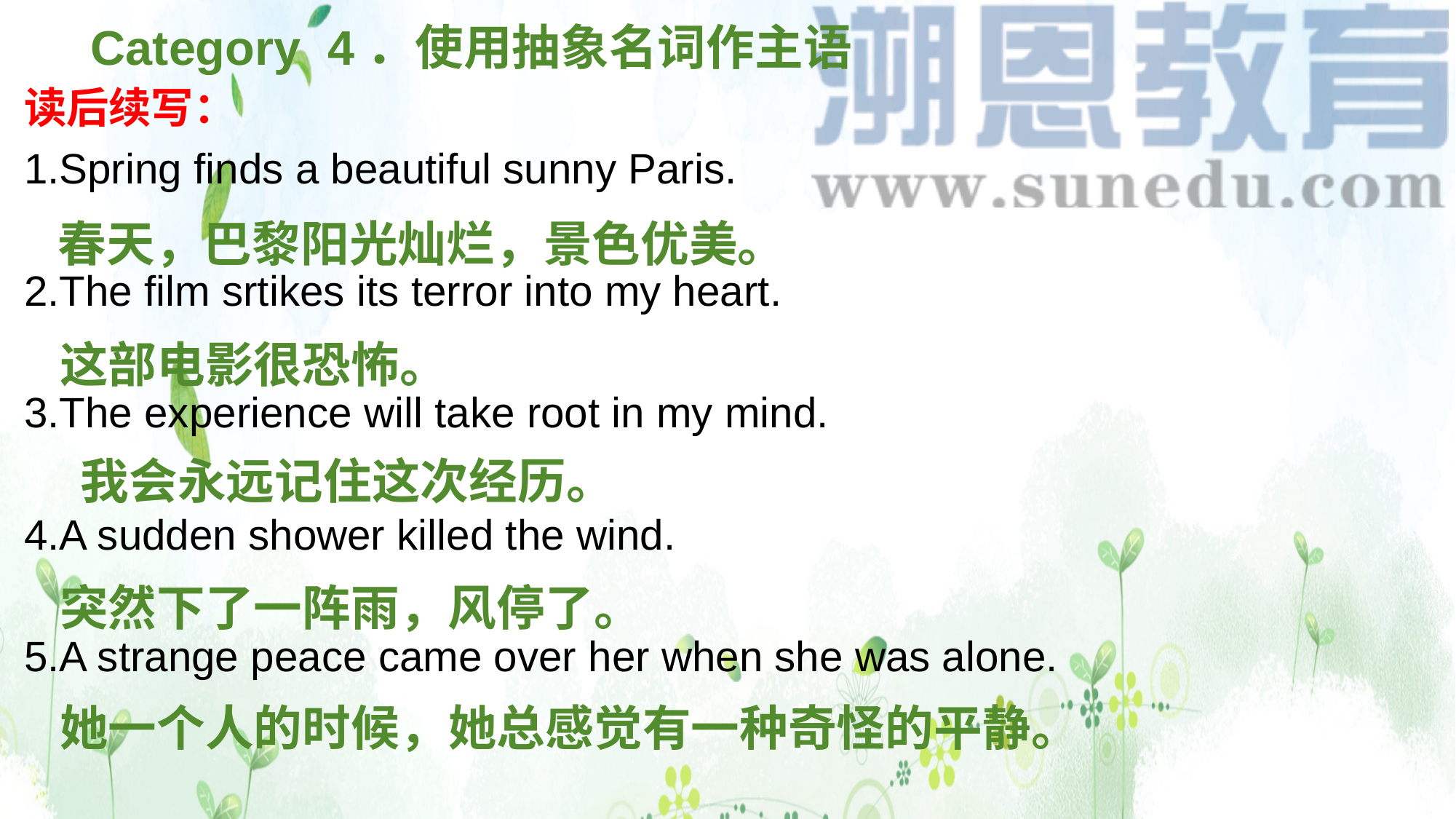

Category  4．使用抽象名词作主语
读后续写：
1.Spring finds a beautiful sunny Paris.

2.The film srtikes its terror into my heart.

3.The experience will take root in my mind.

4.A sudden shower killed the wind.

5.A strange peace came over her when she was alone.

春天，巴黎阳光灿烂，景色优美。
这部电影很恐怖。
 我会永远记住这次经历。
突然下了一阵雨，风停了。
她一个人的时候，她总感觉有一种奇怪的平静。